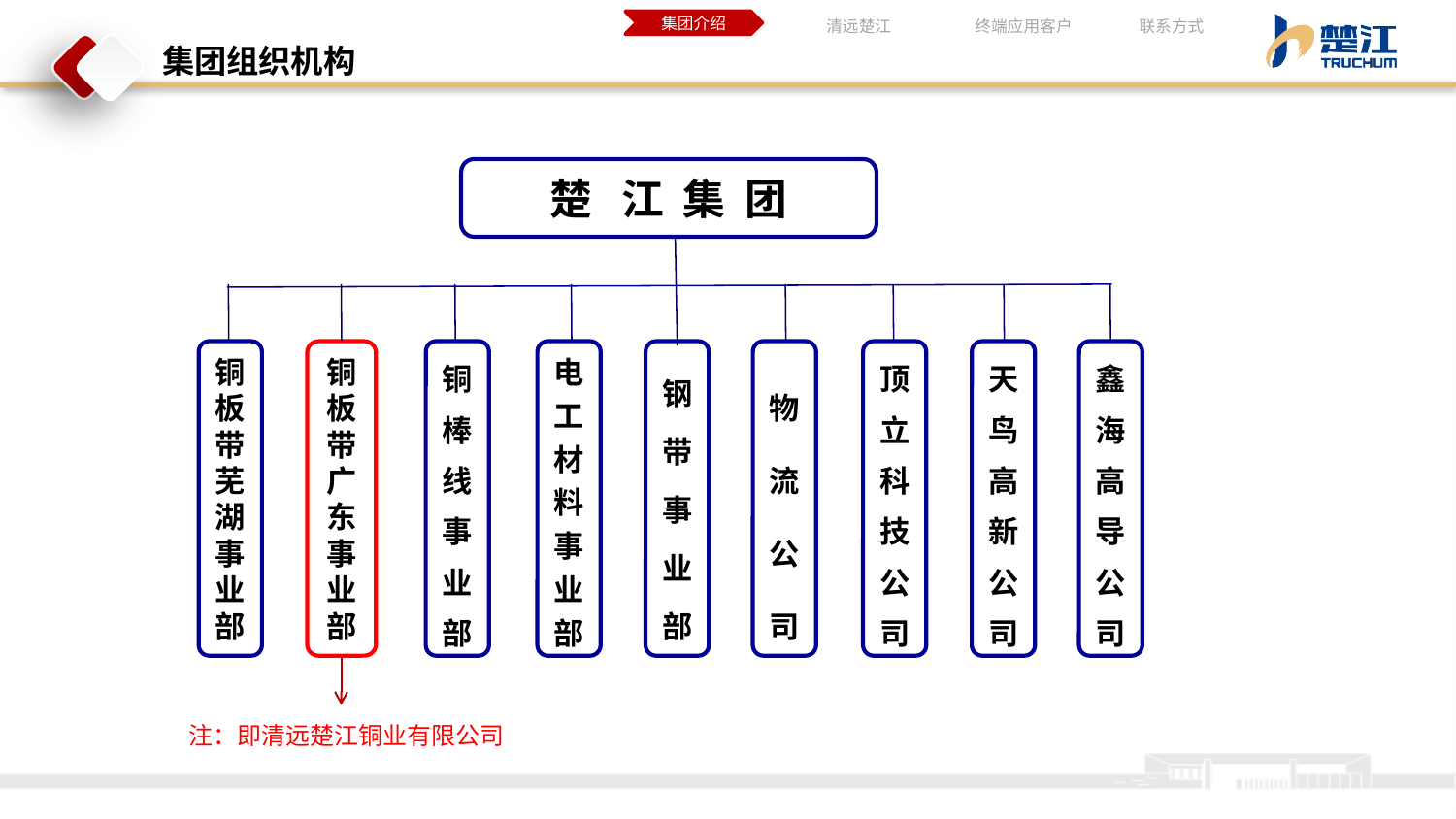

清远楚江
终端应用客户
联系方式
集团介绍
集团组织机构
楚   江  集  团
铜板带芜湖事业部
铜板带广东事业部
铜棒线事业部
电工材料事业部
钢带事业部
物流公司
顶立科技公司
天鸟高新公司
鑫海高导公司
注：即清远楚江铜业有限公司